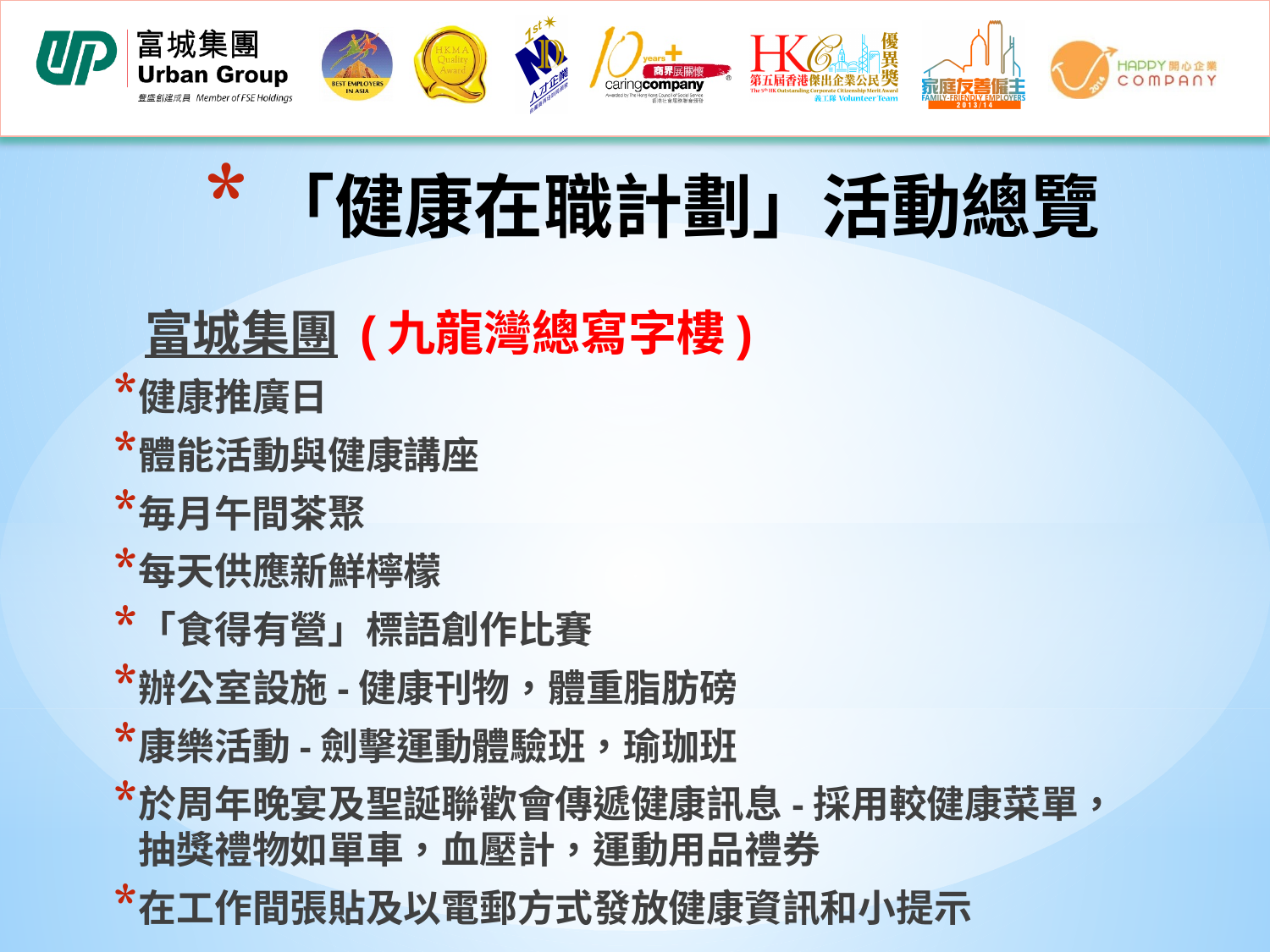

# 「健康在職計劃」活動總覽
富城集團 (九龍灣總寫字樓)
健康推廣日
體能活動與健康講座
毎月午間茶聚
每天供應新鮮檸檬
「食得有營」標語創作比賽
辦公室設施-健康刊物，體重脂肪磅
康樂活動-劍擊運動體驗班，瑜珈班
於周年晚宴及聖誕聯歡會傳遞健康訊息-採用較健康菜單，抽獎禮物如單車，血壓計，運動用品禮券
在工作間張貼及以電郵方式發放健康資訊和小提示